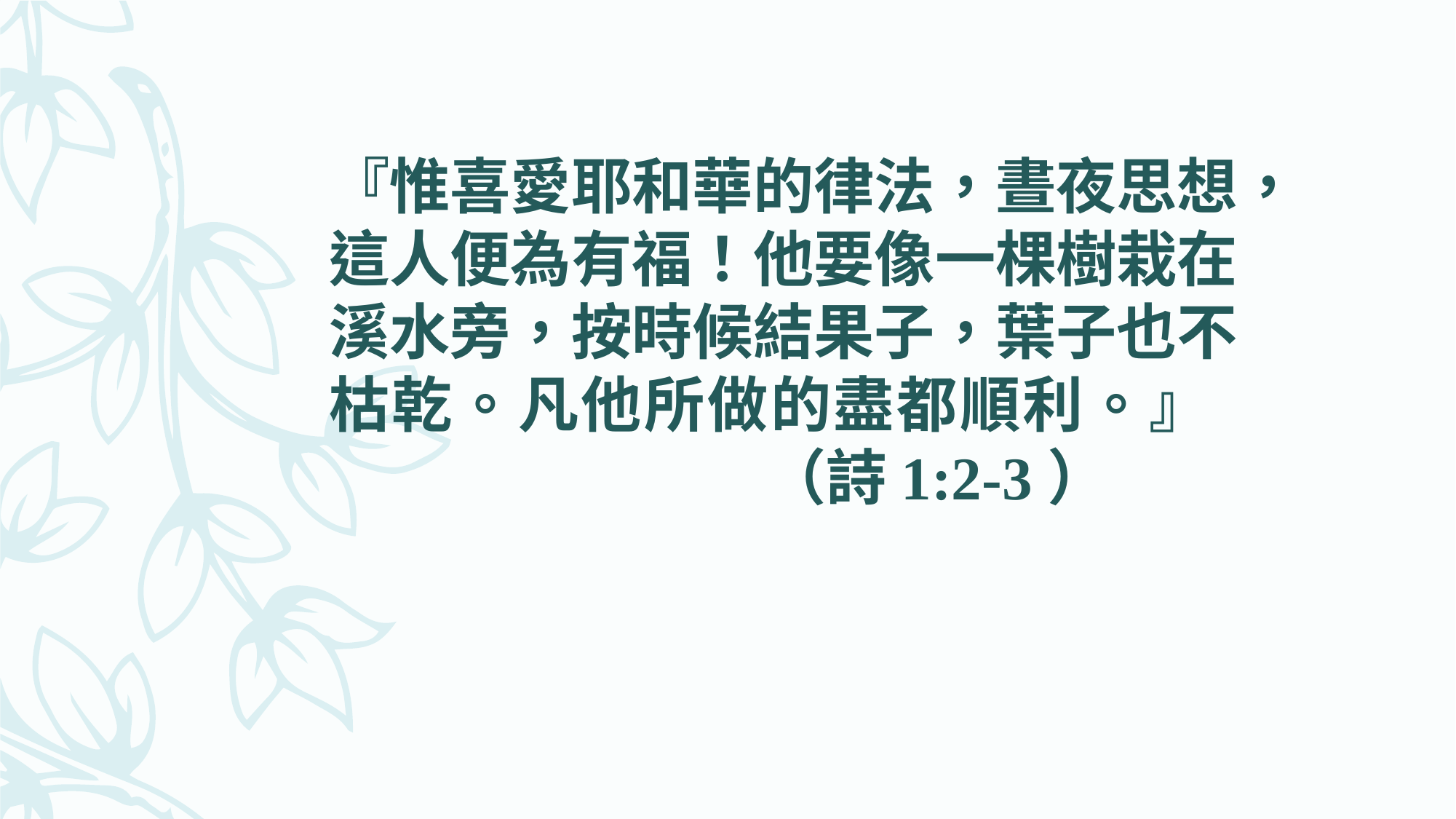

『惟喜愛耶和華的律法，晝夜思想，這人便為有福！他要像一棵樹栽在溪水旁，按時候結果子，葉子也不枯乾。凡他所做的盡都順利。』					（詩1:2-3）